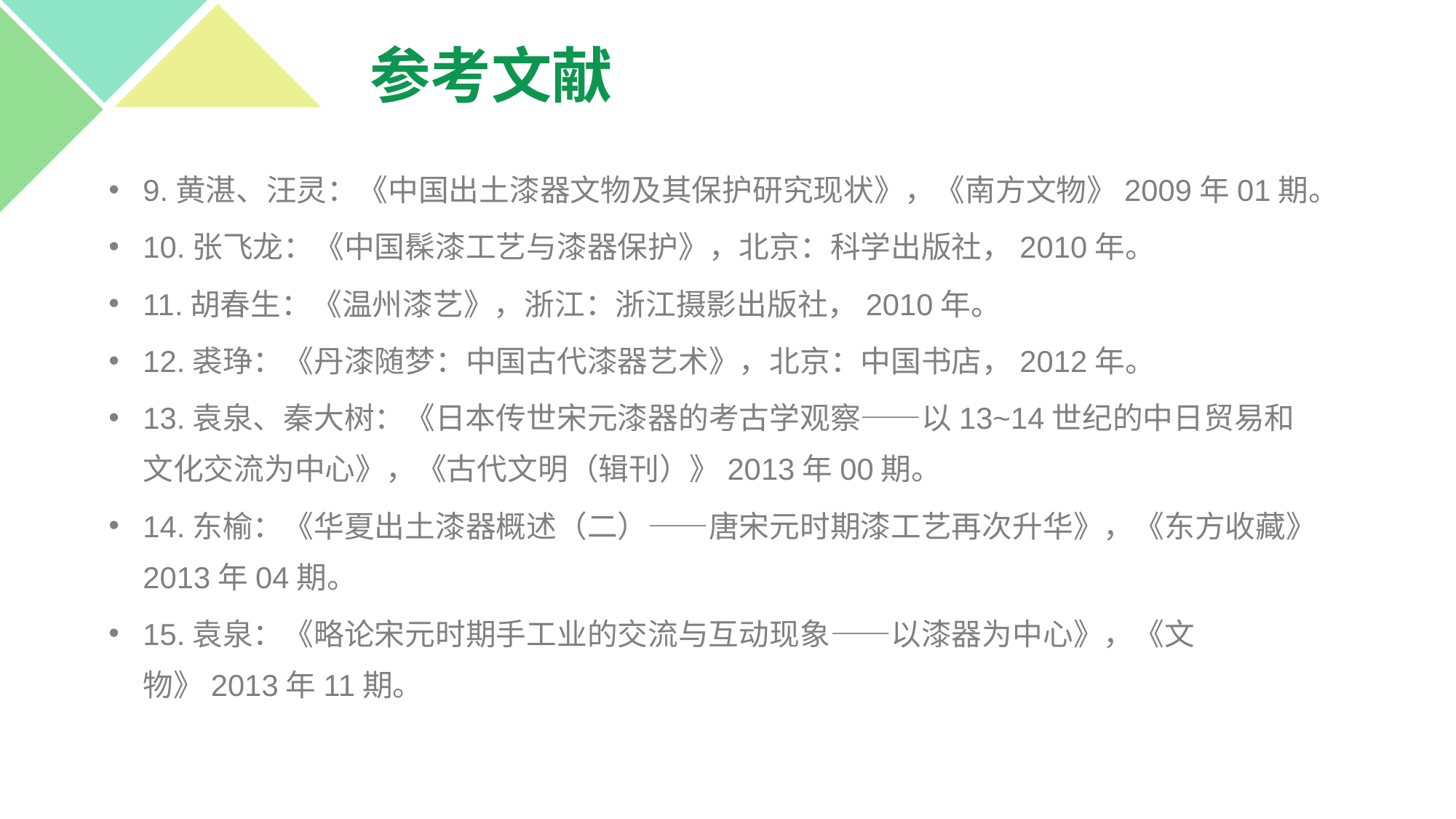

# 参考文献
9.黄湛、汪灵：《中国出土漆器文物及其保护研究现状》，《南方文物》2009年01期。
10.张飞龙：《中国髹漆工艺与漆器保护》，北京：科学出版社，2010年。
11.胡春生：《温州漆艺》，浙江：浙江摄影出版社，2010年。
12.裘琤：《丹漆随梦：中国古代漆器艺术》，北京：中国书店，2012年。
13.袁泉、秦大树：《日本传世宋元漆器的考古学观察——以13~14世纪的中日贸易和文化交流为中心》，《古代文明（辑刊）》2013年00期。
14.东榆：《华夏出土漆器概述（二）——唐宋元时期漆工艺再次升华》，《东方收藏》2013年04期。
15.袁泉：《略论宋元时期手工业的交流与互动现象——以漆器为中心》，《文物》2013年11期。